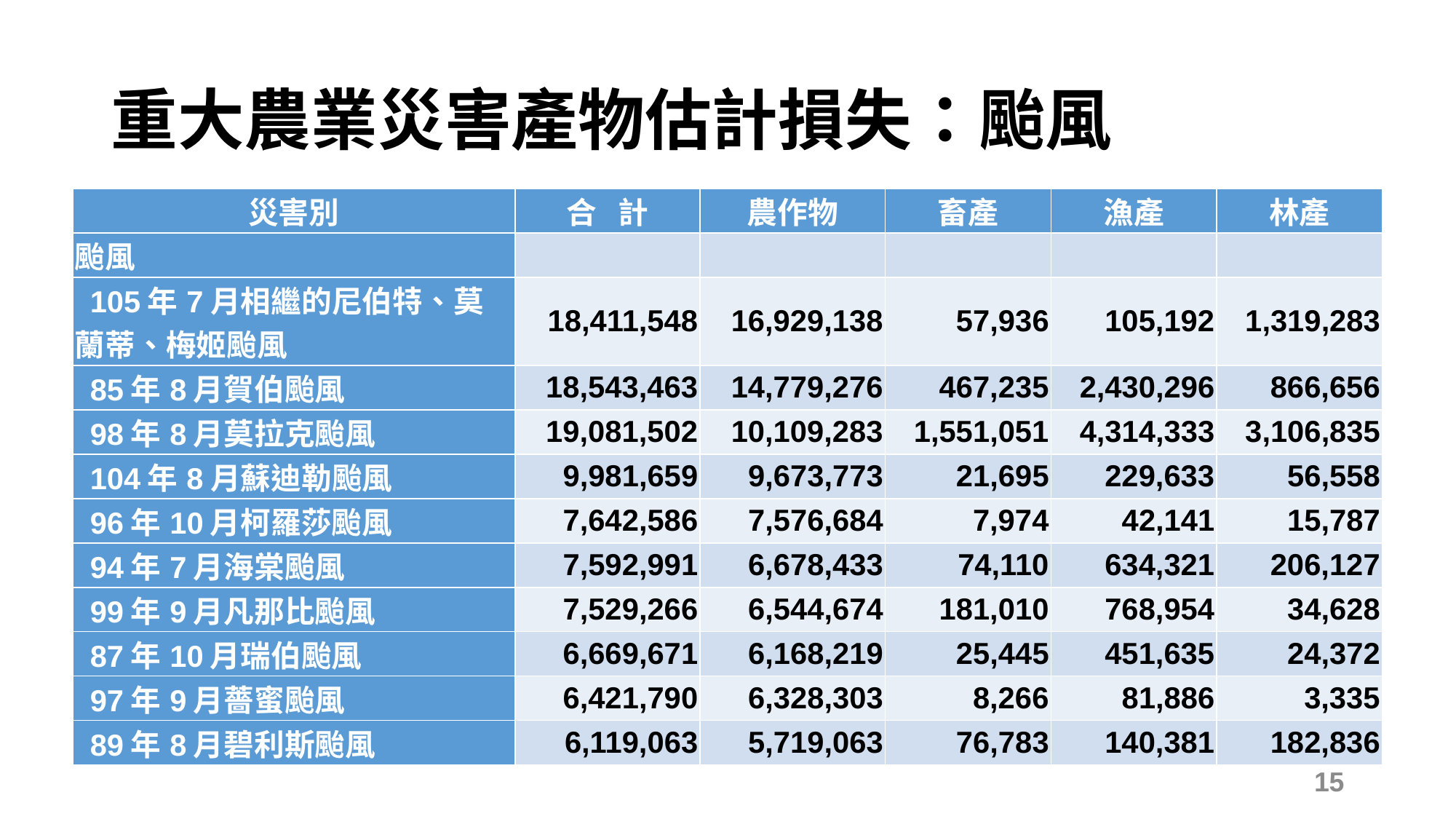

# 重大農業災害產物估計損失：颱風
| 災害別 | 合 計 | 農作物 | 畜產 | 漁產 | 林產 |
| --- | --- | --- | --- | --- | --- |
| 颱風 |  |  |  |  |  |
| 105年7月相繼的尼伯特、莫蘭蒂、梅姬颱風 | 18,411,548 | 16,929,138 | 57,936 | 105,192 | 1,319,283 |
| 85年8月賀伯颱風 | 18,543,463 | 14,779,276 | 467,235 | 2,430,296 | 866,656 |
| 98年8月莫拉克颱風 | 19,081,502 | 10,109,283 | 1,551,051 | 4,314,333 | 3,106,835 |
| 104年8月蘇迪勒颱風 | 9,981,659 | 9,673,773 | 21,695 | 229,633 | 56,558 |
| 96年10月柯羅莎颱風 | 7,642,586 | 7,576,684 | 7,974 | 42,141 | 15,787 |
| 94年7月海棠颱風 | 7,592,991 | 6,678,433 | 74,110 | 634,321 | 206,127 |
| 99年9月凡那比颱風 | 7,529,266 | 6,544,674 | 181,010 | 768,954 | 34,628 |
| 87年10月瑞伯颱風 | 6,669,671 | 6,168,219 | 25,445 | 451,635 | 24,372 |
| 97年9月薔蜜颱風 | 6,421,790 | 6,328,303 | 8,266 | 81,886 | 3,335 |
| 89年8月碧利斯颱風 | 6,119,063 | 5,719,063 | 76,783 | 140,381 | 182,836 |
15